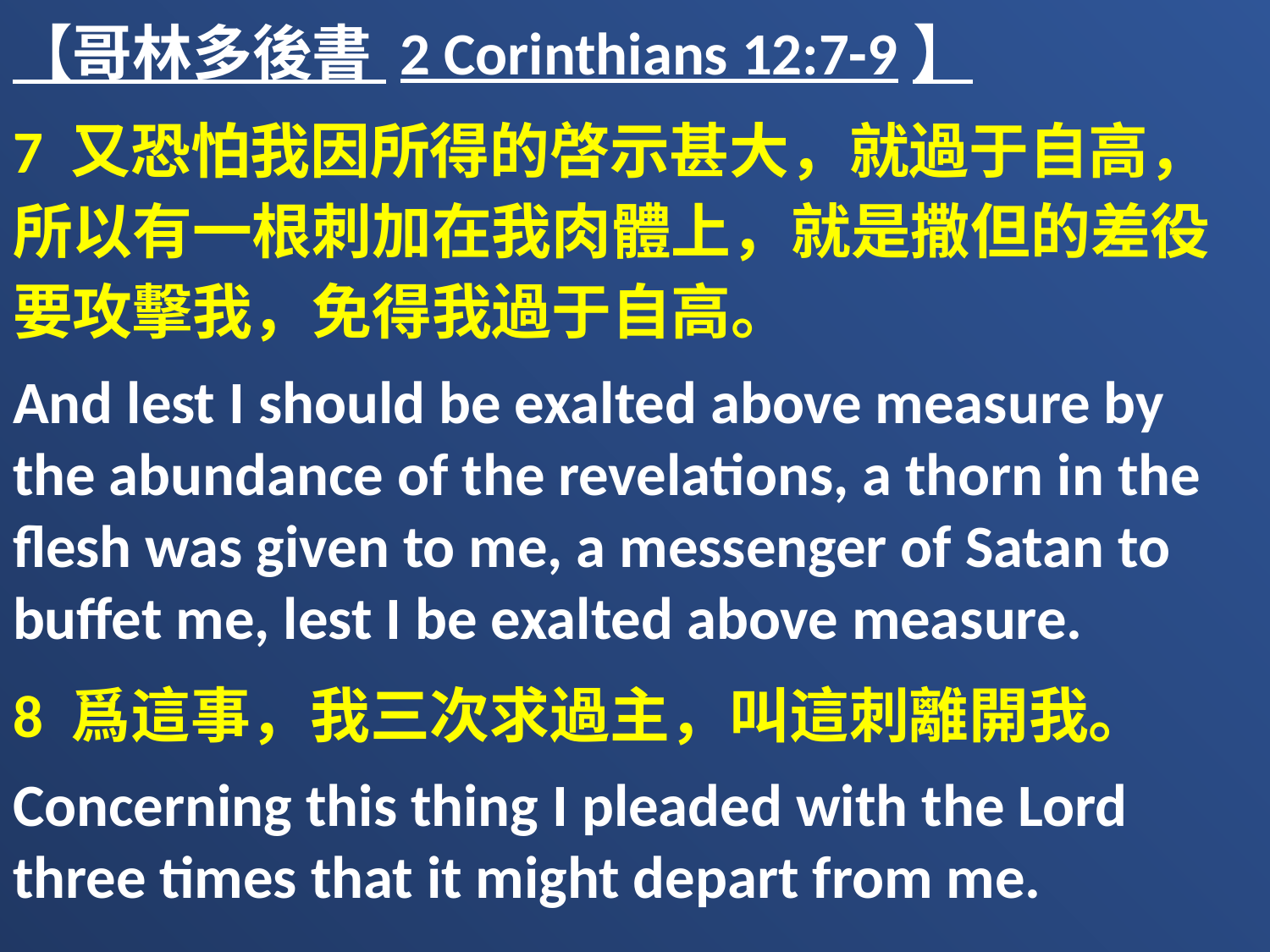

【哥林多後書 2 Corinthians 12:7-9】
7 又恐怕我因所得的啓示甚大，就過于自高，所以有一根刺加在我肉體上，就是撒但的差役要攻擊我，免得我過于自高。
And lest I should be exalted above measure by the abundance of the revelations, a thorn in the flesh was given to me, a messenger of Satan to buffet me, lest I be exalted above measure.
8 爲這事，我三次求過主，叫這刺離開我。
Concerning this thing I pleaded with the Lord three times that it might depart from me.